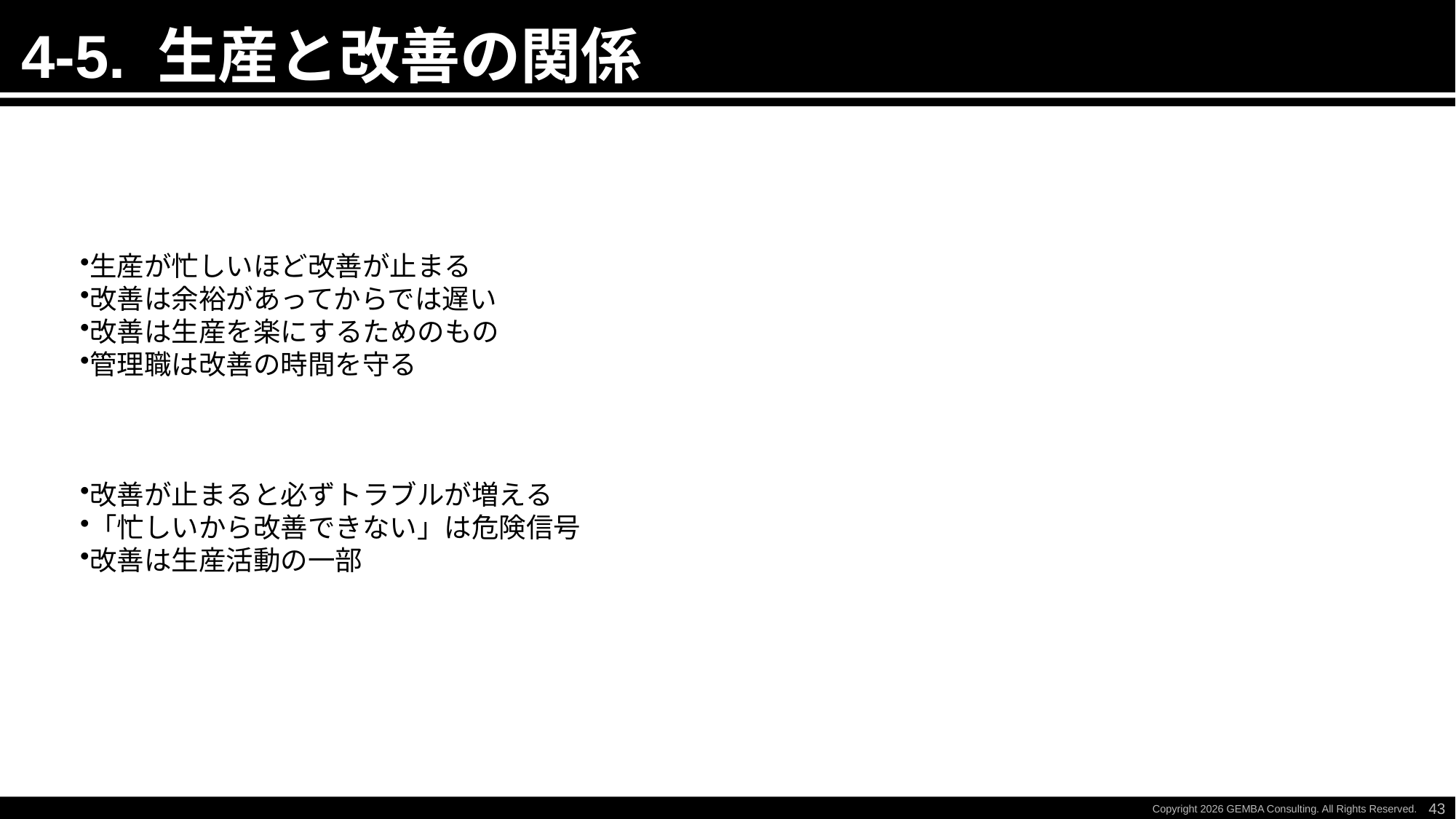

4-5. 生産と改善の関係
生産が忙しいほど改善が止まる
改善は余裕があってからでは遅い
改善は生産を楽にするためのもの
管理職は改善の時間を守る
改善が止まると必ずトラブルが増える
「忙しいから改善できない」は危険信号
改善は生産活動の一部
43